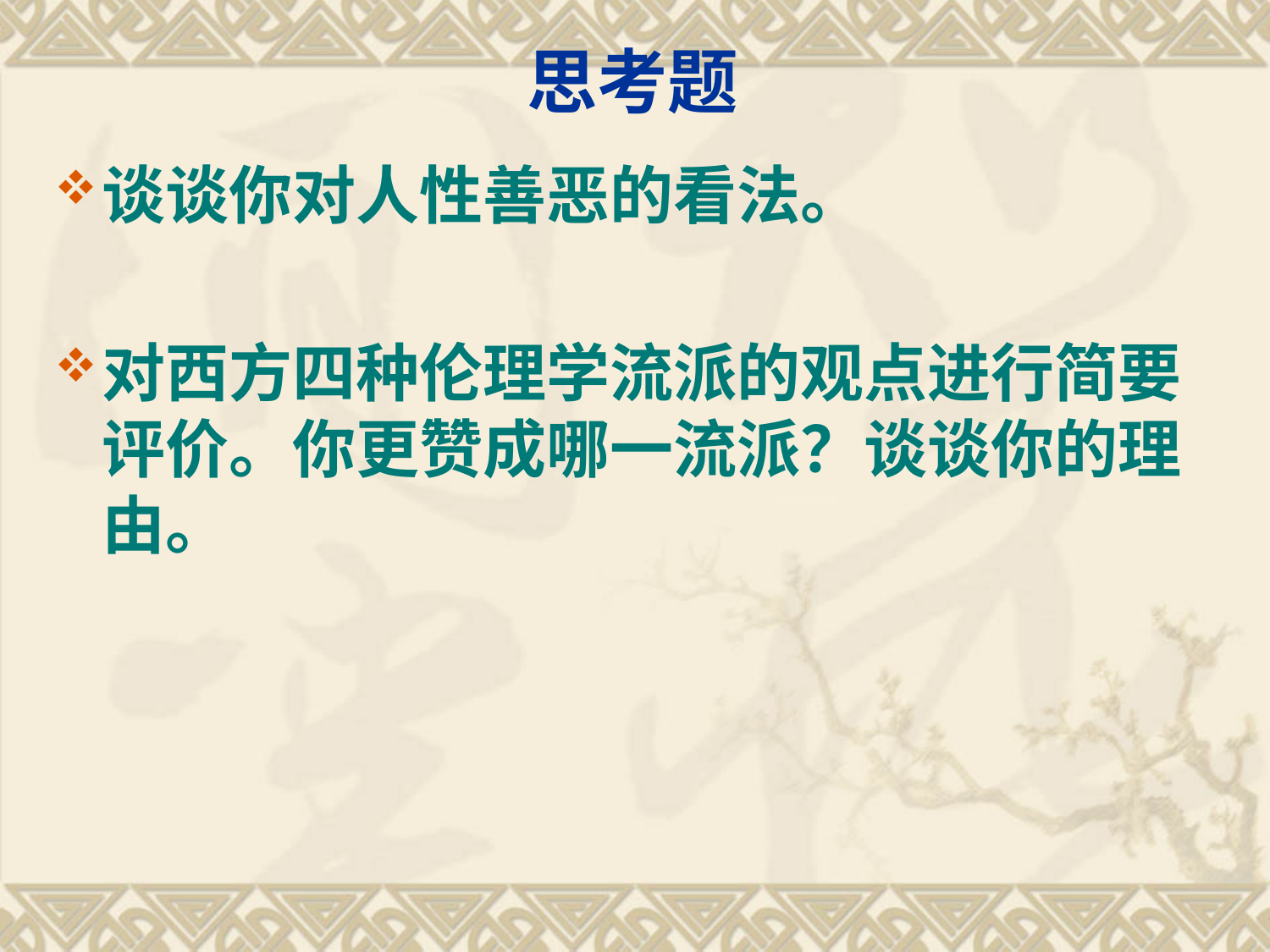

# 思考题
谈谈你对人性善恶的看法。

对西方四种伦理学流派的观点进行简要评价。你更赞成哪一流派？谈谈你的理由。